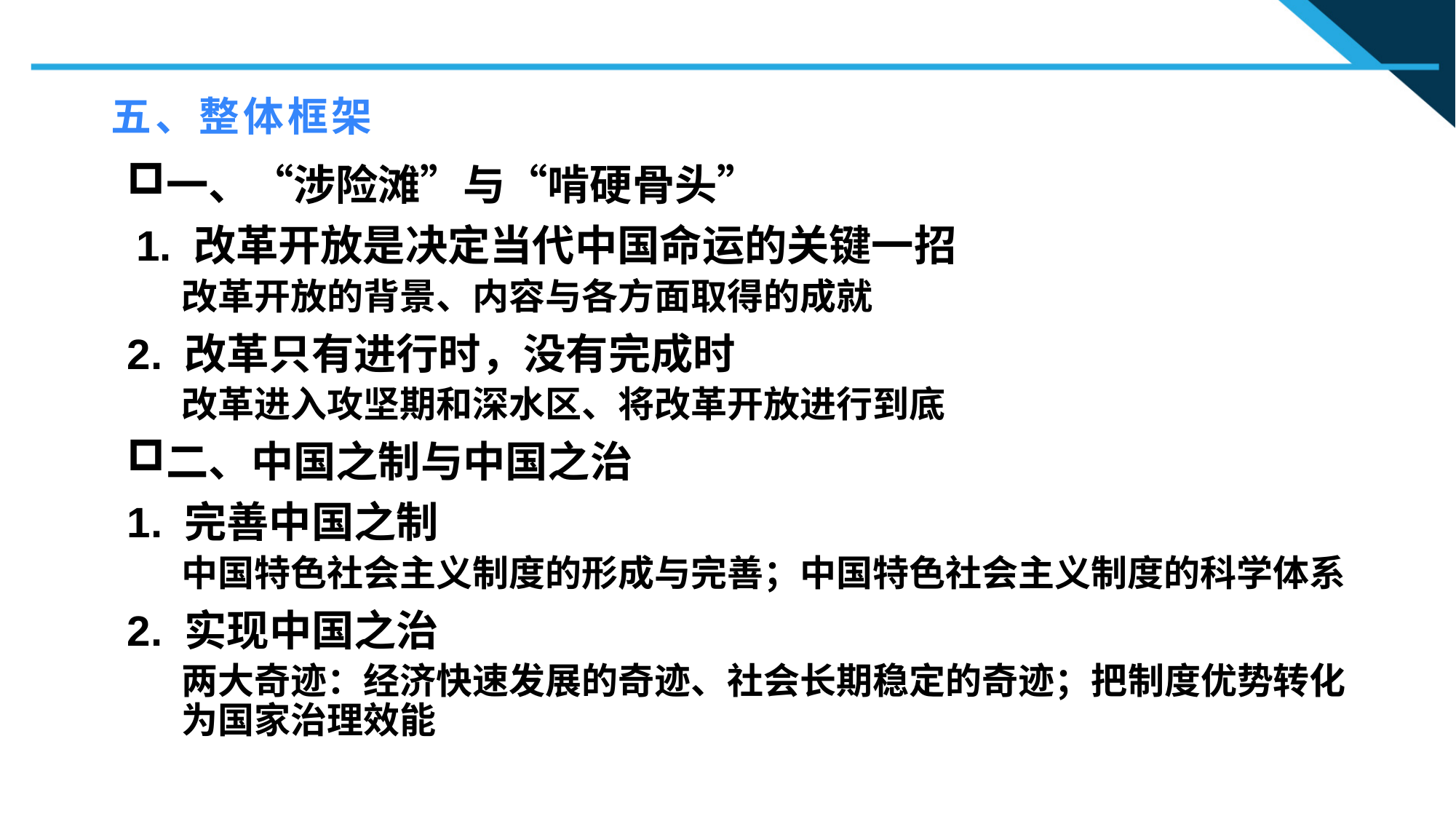

五、整体框架
一、“涉险滩”与“啃硬骨头”
1. 改革开放是决定当代中国命运的关键一招
改革开放的背景、内容与各方面取得的成就
2. 改革只有进行时，没有完成时
改革进入攻坚期和深水区、将改革开放进行到底
二、中国之制与中国之治
1. 完善中国之制
中国特色社会主义制度的形成与完善；中国特色社会主义制度的科学体系
2. 实现中国之治
两大奇迹：经济快速发展的奇迹、社会长期稳定的奇迹；把制度优势转化为国家治理效能